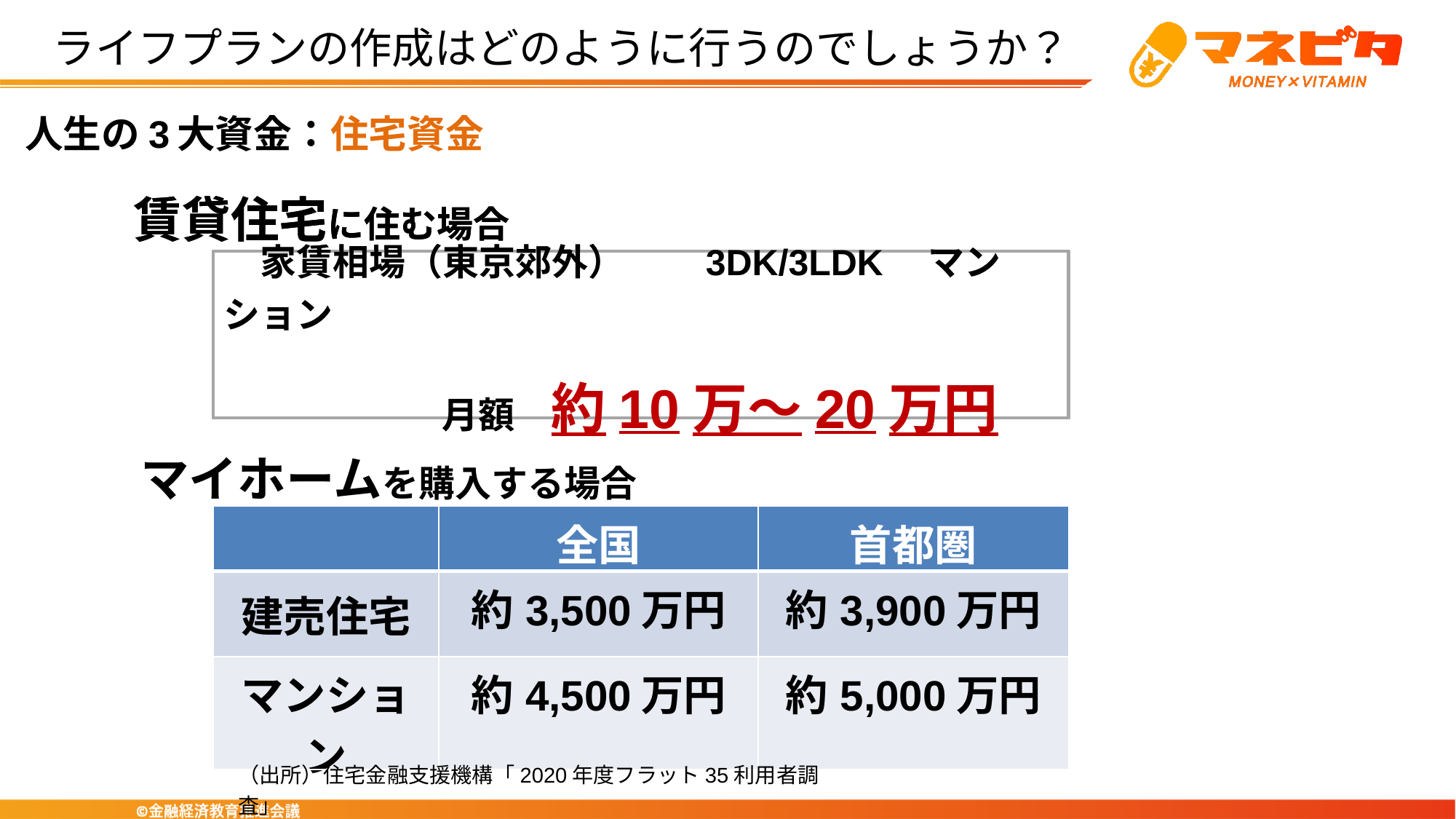

ライフプランの作成はどのように行うのでしょうか？
人生の3大資金：住宅資金
賃貸住宅に住む場合
賃貸住宅に住む場合
　家賃相場（東京郊外）　　3DK/3LDK　マンション
　　　　　　月額　約10万～20万円
　家賃相場（東京郊外）　　3DK/3LDK　マンション
　　　　　　月額　約10万～20万円
マイホームを購入する場合
|  | 全国 | 首都圏 |
| --- | --- | --- |
| 建売住宅 | 約3,500万円 | 約3,900万円 |
| マンション | 約4,500万円 | 約5,000万円 |
（出所）住宅金融支援機構「2020年度フラット35利用者調査」